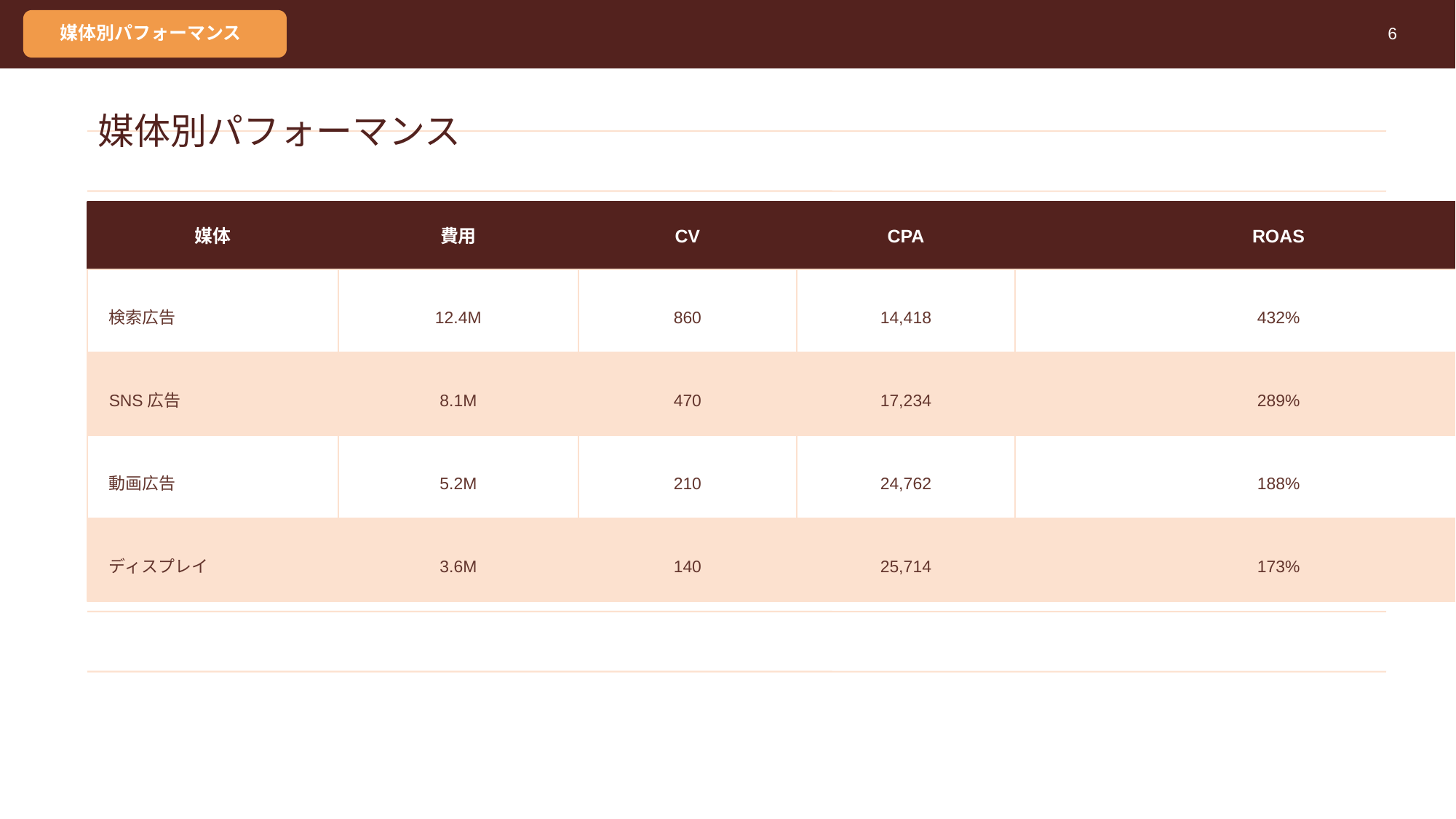

媒体別パフォーマンス
6
媒体別パフォーマンス

媒体
費用
CV
CPA
ROAS

検索広告
12.4M
860
14,418
432%

SNS広告
8.1M
470
17,234
289%

動画広告
5.2M
210
24,762
188%

ディスプレイ
3.6M
140
25,714
173%